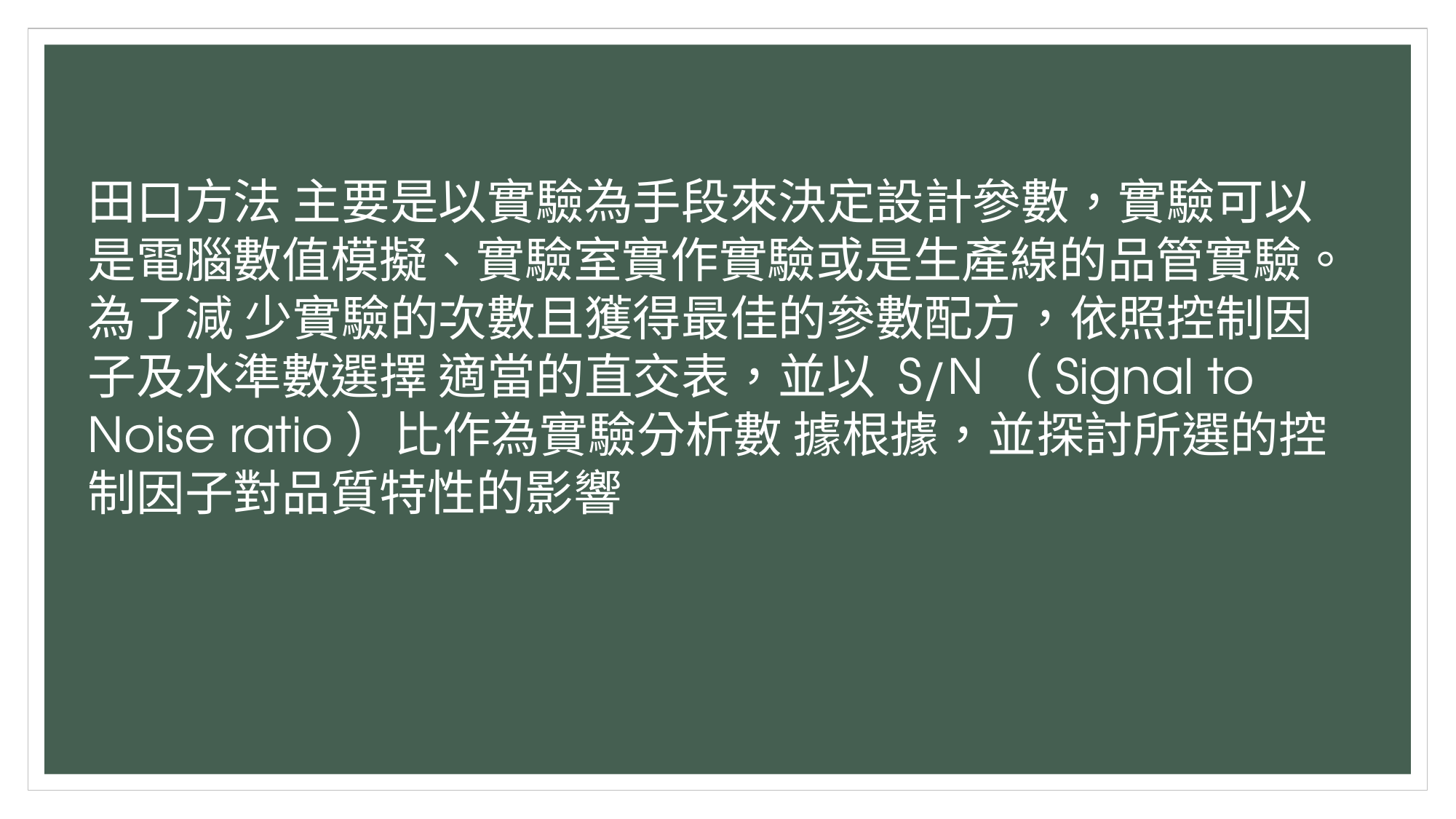

田口方法 主要是以實驗為手段來決定設計參數，實驗可以 是電腦數值模擬、實驗室實作實驗或是生產線的品管實驗。為了減 少實驗的次數且獲得最佳的參數配方，依照控制因子及水準數選擇 適當的直交表，並以 S/N（Signal to Noise ratio）比作為實驗分析數 據根據，並探討所選的控制因子對品質特性的影響